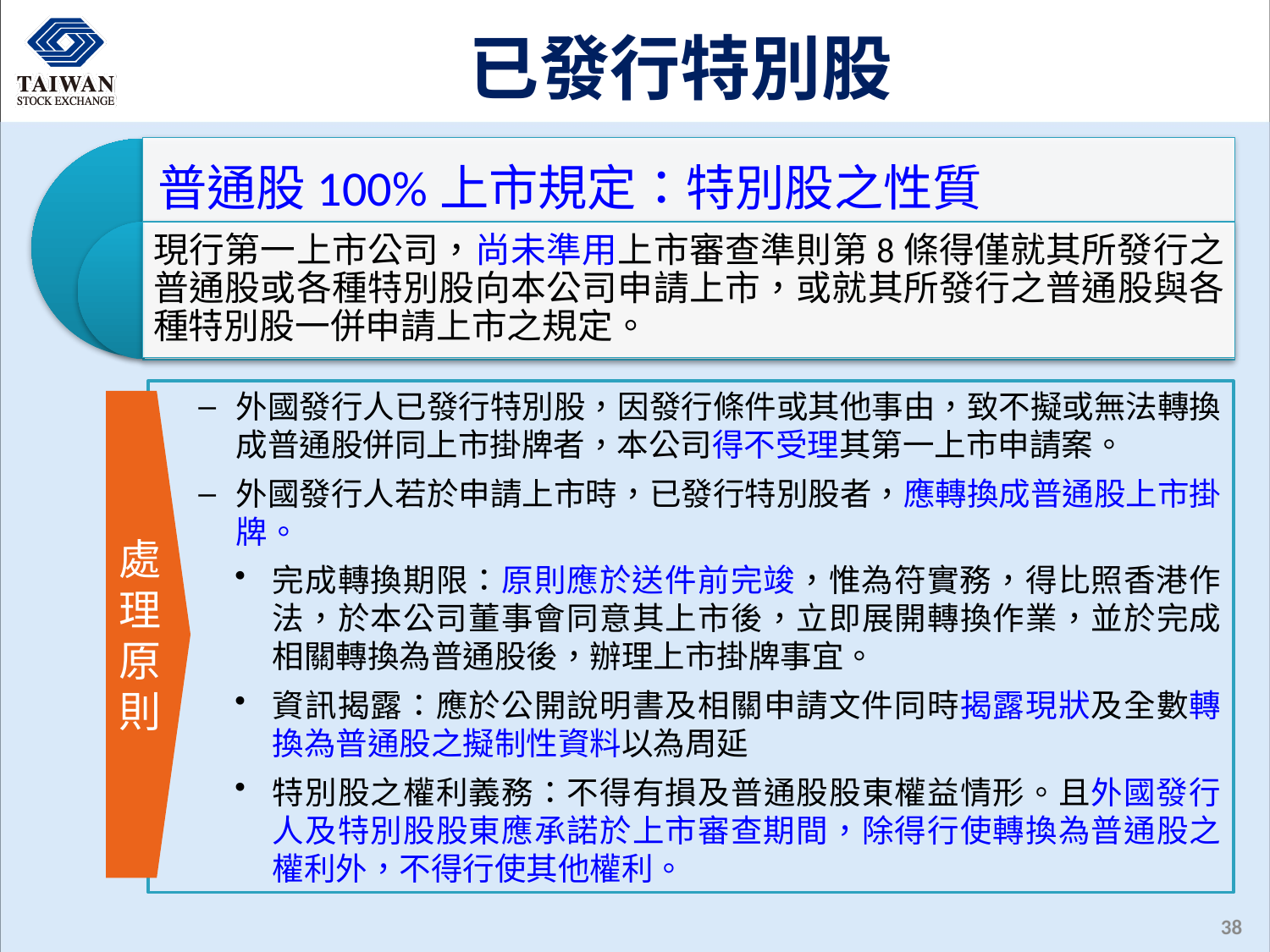

# 已發行特別股
普通股100%上市規定：特別股之性質
現行第一上市公司，尚未準用上市審查準則第8條得僅就其所發行之普通股或各種特別股向本公司申請上市，或就其所發行之普通股與各種特別股一併申請上市之規定。
外國發行人已發行特別股，因發行條件或其他事由，致不擬或無法轉換成普通股併同上市掛牌者，本公司得不受理其第一上市申請案。
外國發行人若於申請上市時，已發行特別股者，應轉換成普通股上市掛牌。
完成轉換期限：原則應於送件前完竣，惟為符實務，得比照香港作法，於本公司董事會同意其上市後，立即展開轉換作業，並於完成相關轉換為普通股後，辦理上市掛牌事宜。
資訊揭露：應於公開說明書及相關申請文件同時揭露現狀及全數轉換為普通股之擬制性資料以為周延
特別股之權利義務：不得有損及普通股股東權益情形。且外國發行人及特別股股東應承諾於上市審查期間，除得行使轉換為普通股之權利外，不得行使其他權利。
處理原則
38